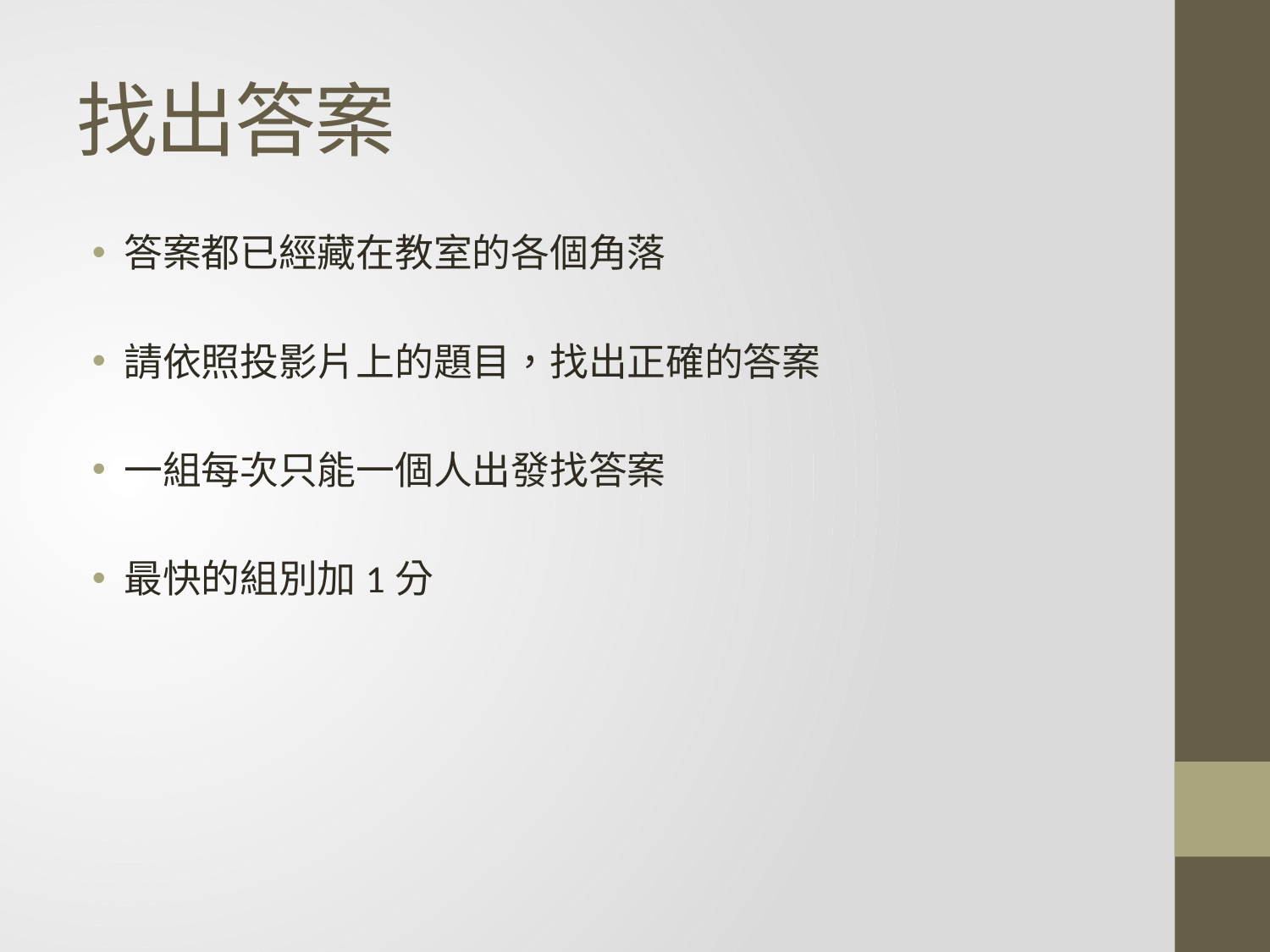

# 找出答案
答案都已經藏在教室的各個角落

請依照投影片上的題目，找出正確的答案

一組每次只能一個人出發找答案

最快的組別加1分